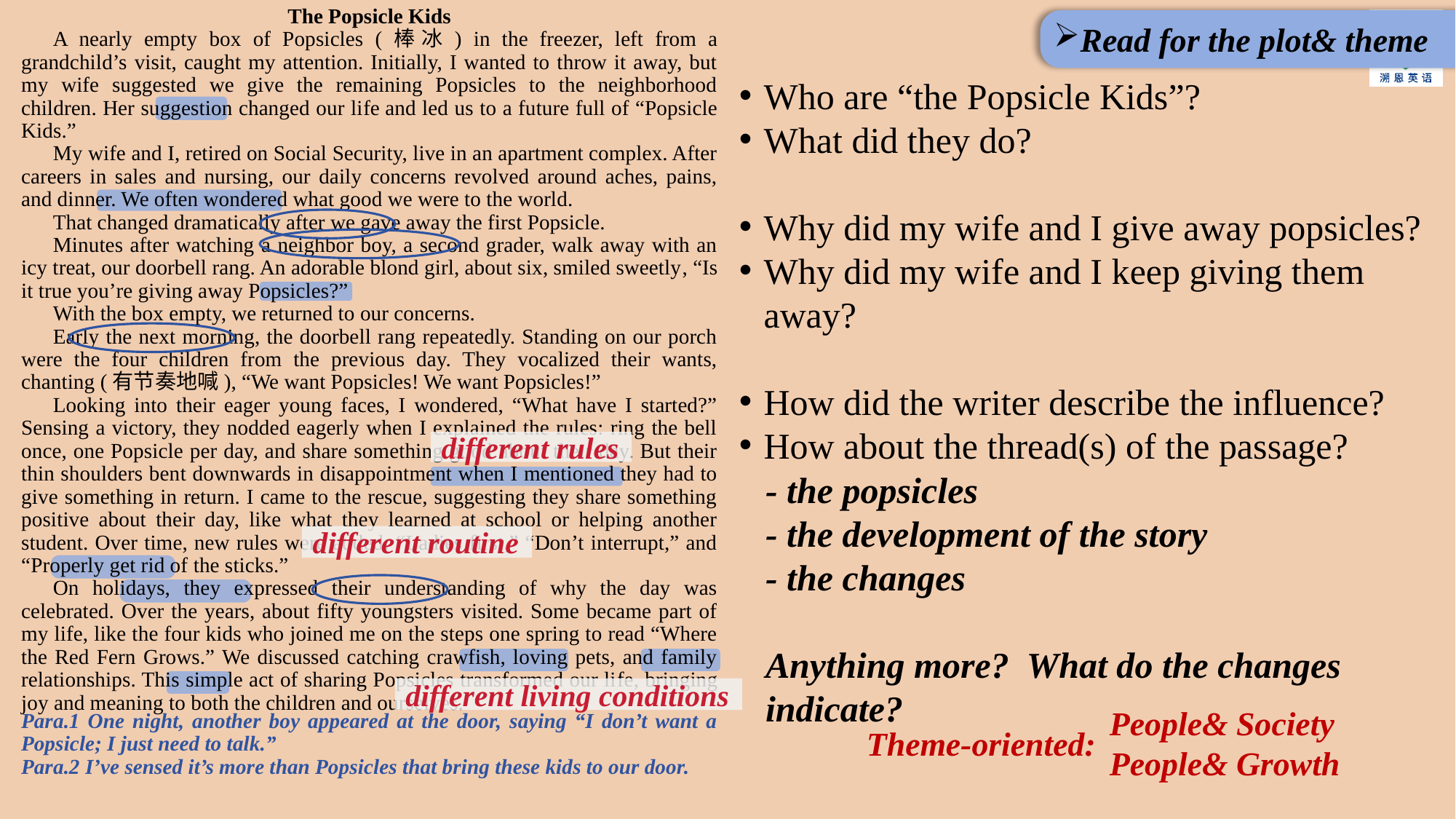

The Popsicle Kids
A nearly empty box of Popsicles (棒冰) in the freezer, left from a grandchild’s visit, caught my attention. Initially, I wanted to throw it away, but my wife suggested we give the remaining Popsicles to the neighborhood children. Her suggestion changed our life and led us to a future full of “Popsicle Kids.”
My wife and I, retired on Social Security, live in an apartment complex. After careers in sales and nursing, our daily concerns revolved around aches, pains, and dinner. We often wondered what good we were to the world.
That changed dramatically after we gave away the first Popsicle.
Minutes after watching a neighbor boy, a second grader, walk away with an icy treat, our doorbell rang. An adorable blond girl, about six, smiled sweetly, “Is it true you’re giving away Popsicles?”
With the box empty, we returned to our concerns.
Early the next morning, the doorbell rang repeatedly. Standing on our porch were the four children from the previous day. They vocalized their wants, chanting (有节奏地喊), “We want Popsicles! We want Popsicles!”
Looking into their eager young faces, I wondered, “What have I started?” Sensing a victory, they nodded eagerly when I explained the rules: ring the bell once, one Popsicle per day, and share something good about their day. But their thin shoulders bent downwards in disappointment when I mentioned they had to give something in return. I came to the rescue, suggesting they share something positive about their day, like what they learned at school or helping another student. Over time, new rules were added: “Ladies first,” “Don’t interrupt,” and “Properly get rid of the sticks.”
On holidays, they expressed their understanding of why the day was celebrated. Over the years, about fifty youngsters visited. Some became part of my life, like the four kids who joined me on the steps one spring to read “Where the Red Fern Grows.” We discussed catching crawfish, loving pets, and family relationships. This simple act of sharing Popsicles transformed our life, bringing joy and meaning to both the children and ourselves.

Read for the plot& theme
Who are “the Popsicle Kids”?
What did they do?

Why did my wife and I give away popsicles?
Why did my wife and I keep giving them away?

How did the writer describe the influence?
How about the thread(s) of the passage?

different rules
- the popsicles
- the development of the story
- the changes

Anything more?  What do the changes indicate?

different routine

different living conditions
People& Society
People& Growth
Para.1 One night, another boy appeared at the door, saying “I don’t want a Popsicle; I just need to talk.”
Para.2 I’ve sensed it’s more than Popsicles that bring these kids to our door.
Theme-oriented: